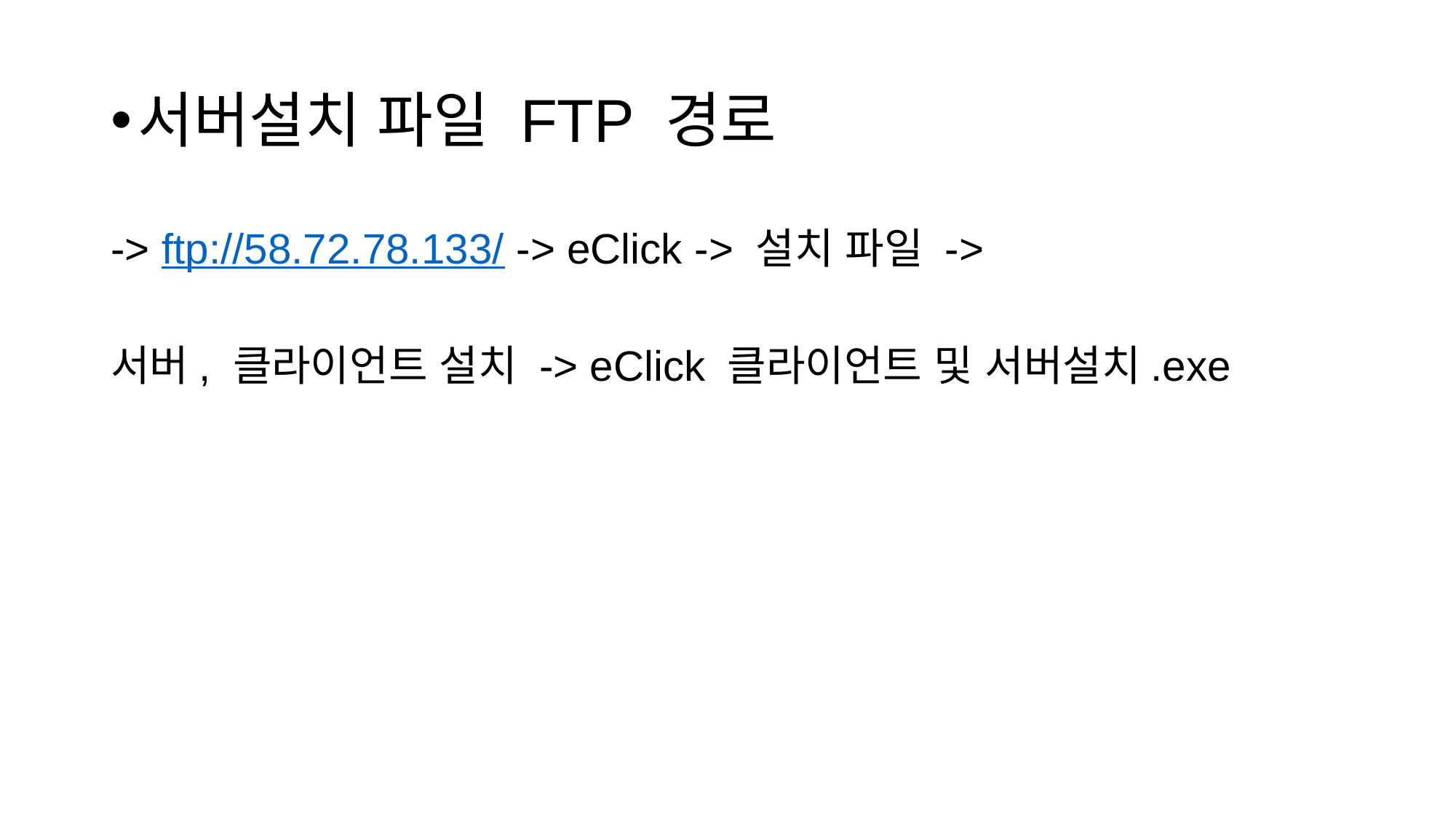

서버설치 파일 FTP 경로
-> ftp://58.72.78.133/ -> eClick -> 설치 파일 ->
서버, 클라이언트 설치 -> eClick 클라이언트 및 서버설치.exe